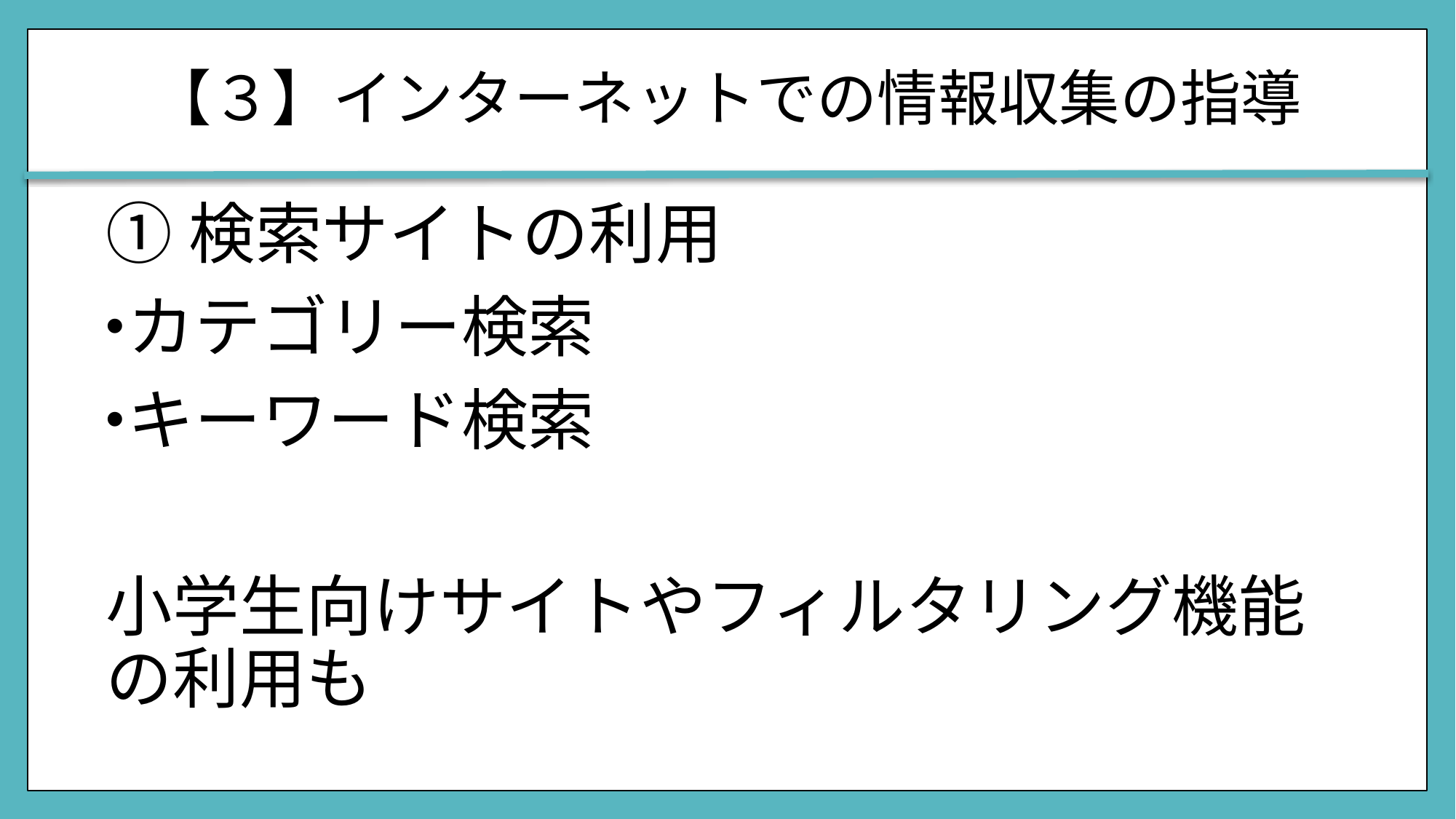

# 【３】インターネットでの情報収集の指導
①検索サイトの利用
カテゴリー検索
キーワード検索

小学生向けサイトやフィルタリング機能の利用も